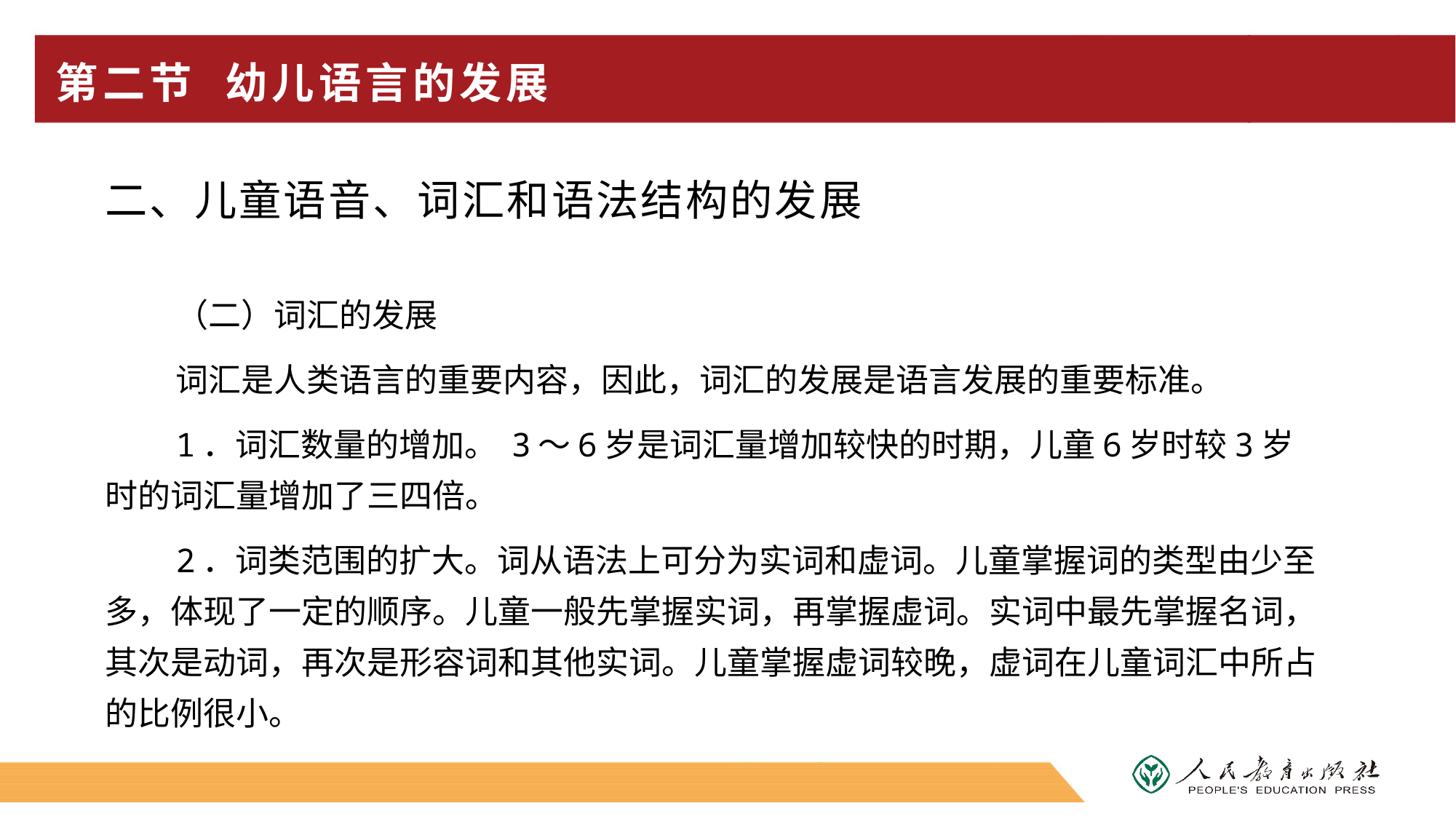

# 第二节  幼儿语言的发展
二、儿童语音、词汇和语法结构的发展
（二）词汇的发展
词汇是人类语言的重要内容，因此，词汇的发展是语言发展的重要标准。
1．词汇数量的增加。 3～6岁是词汇量增加较快的时期，儿童6岁时较3岁时的词汇量增加了三四倍。
2．词类范围的扩大。词从语法上可分为实词和虚词。儿童掌握词的类型由少至多，体现了一定的顺序。儿童一般先掌握实词，再掌握虚词。实词中最先掌握名词，其次是动词，再次是形容词和其他实词。儿童掌握虚词较晚，虚词在儿童词汇中所占的比例很小。